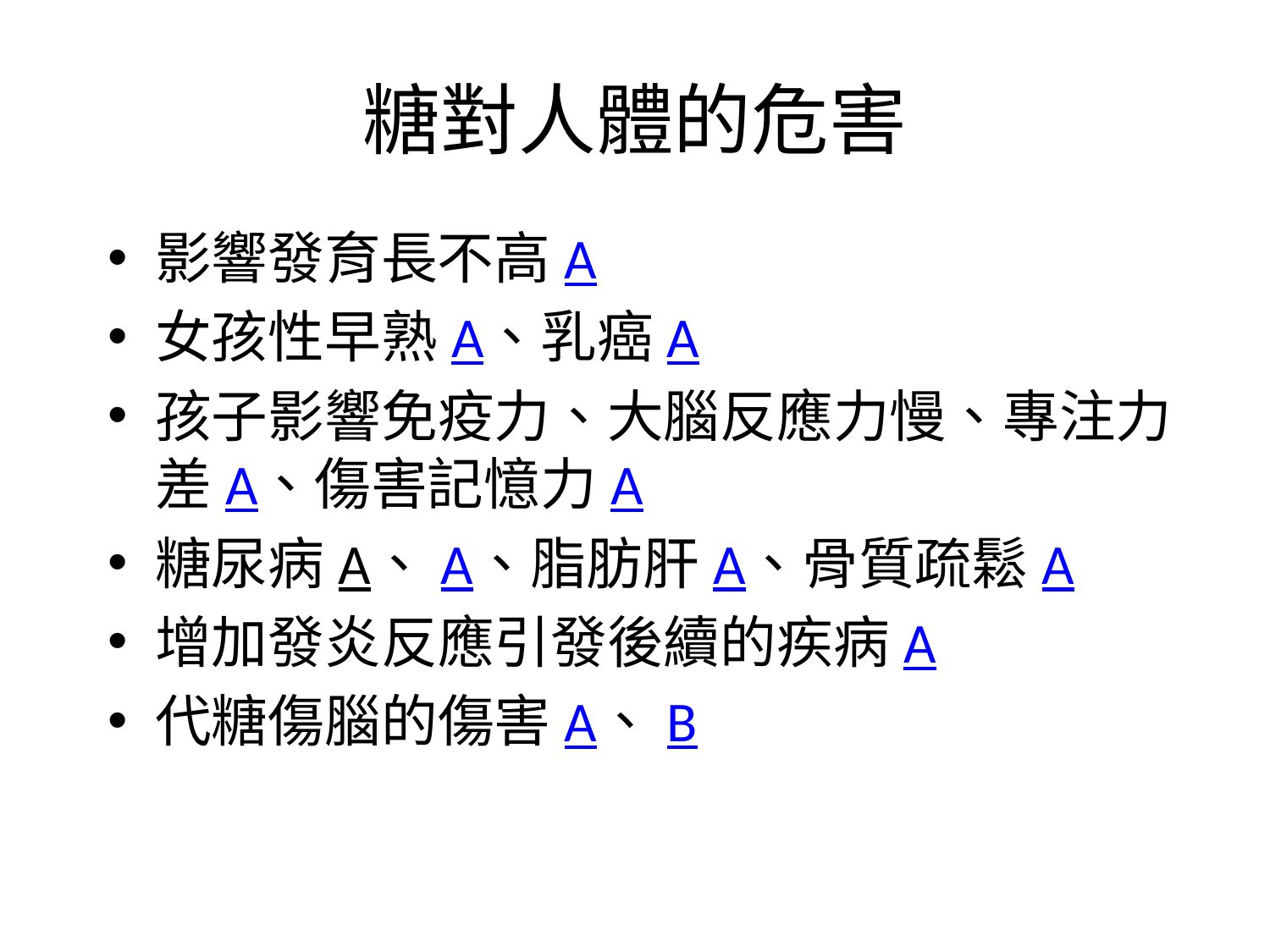

# 糖對人體的危害
影響發育長不高A
女孩性早熟A、乳癌A
孩子影響免疫力、大腦反應力慢、專注力差A、傷害記憶力A
糖尿病A、A、脂肪肝A、骨質疏鬆A
增加發炎反應引發後續的疾病A
代糖傷腦的傷害A、B